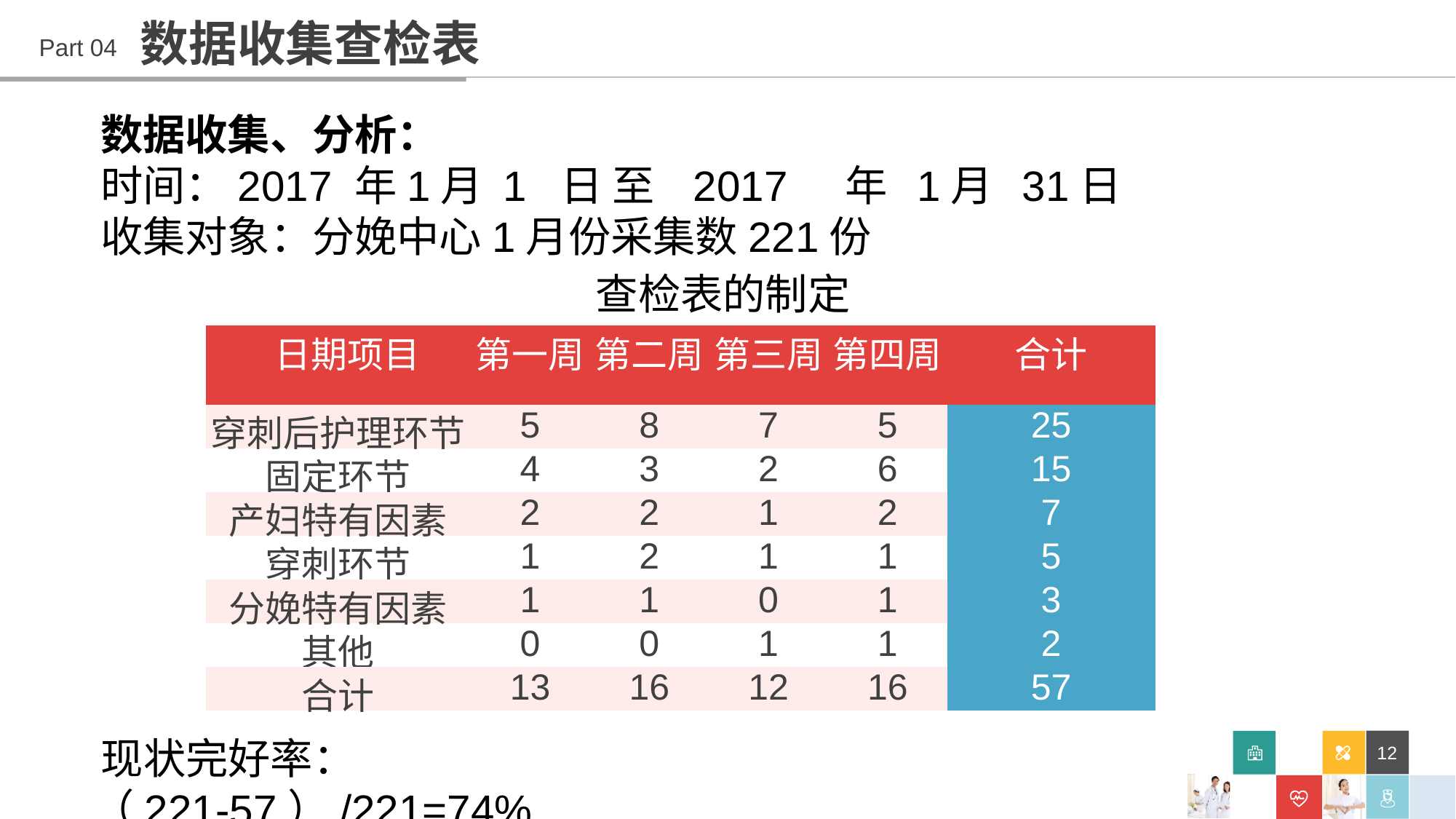

数据收集查检表
Part 04
数据收集、分析：
时间：2017 年1月 1  日 至   2017    年  1月  31日
收集对象：分娩中心1月份采集数221份
查检表的制定
| 日期项目 | 第一周 | 第二周 | 第三周 | 第四周 | 合计 |
| --- | --- | --- | --- | --- | --- |
| 穿刺后护理环节 | 5 | 8 | 7 | 5 | 25 |
| 固定环节 | 4 | 3 | 2 | 6 | 15 |
| 产妇特有因素 | 2 | 2 | 1 | 2 | 7 |
| 穿刺环节 | 1 | 2 | 1 | 1 | 5 |
| 分娩特有因素 | 1 | 1 | 0 | 1 | 3 |
| 其他 | 0 | 0 | 1 | 1 | 2 |
| 合计 | 13 | 16 | 12 | 16 | 57 |

现状完好率： （221-57）/221=74%